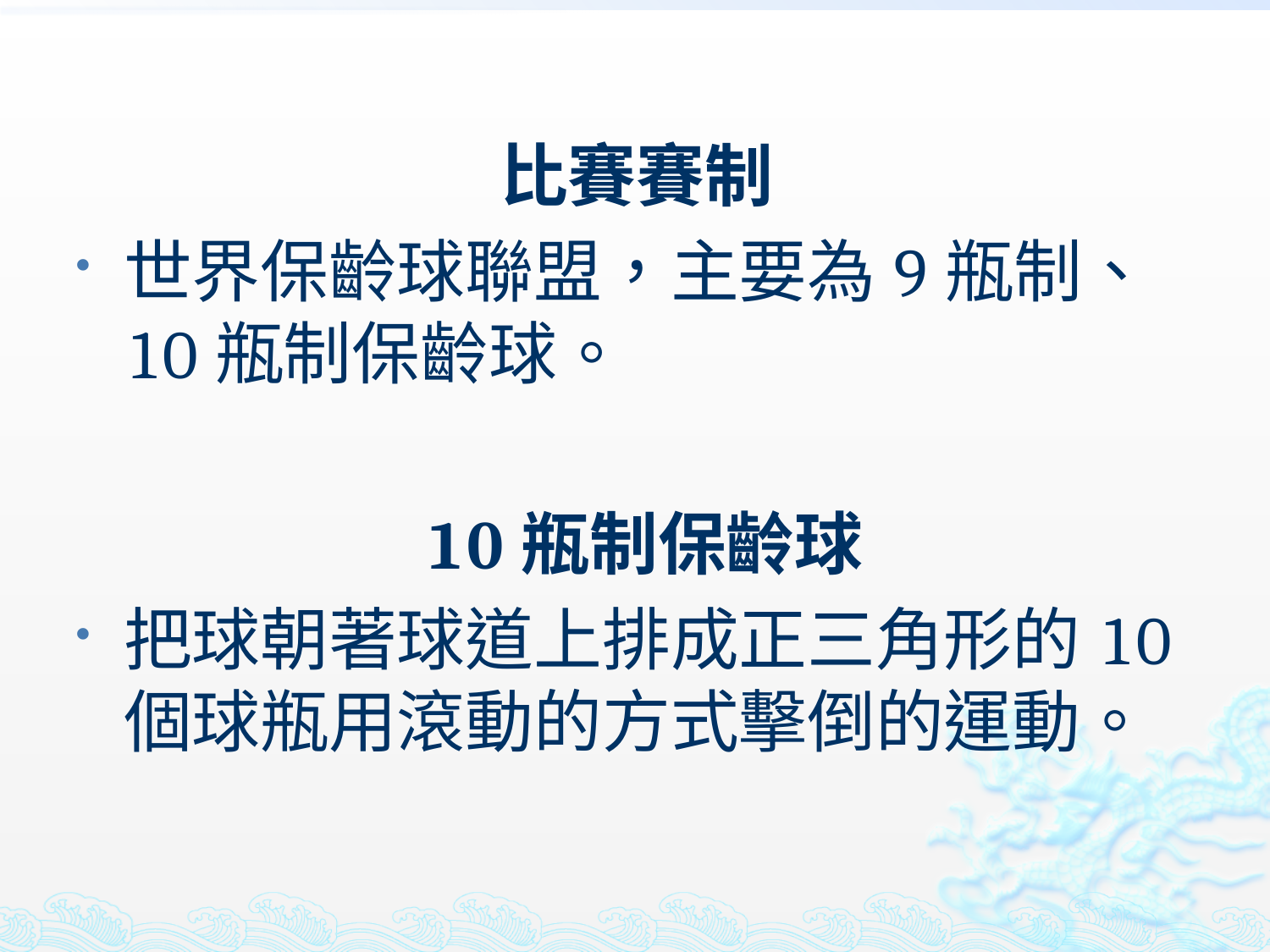

比賽賽制
世界保齡球聯盟，主要為9瓶制、10瓶制保齡球。

 10瓶制保齡球
把球朝著球道上排成正三角形的10個球瓶用滾動的方式擊倒的運動。